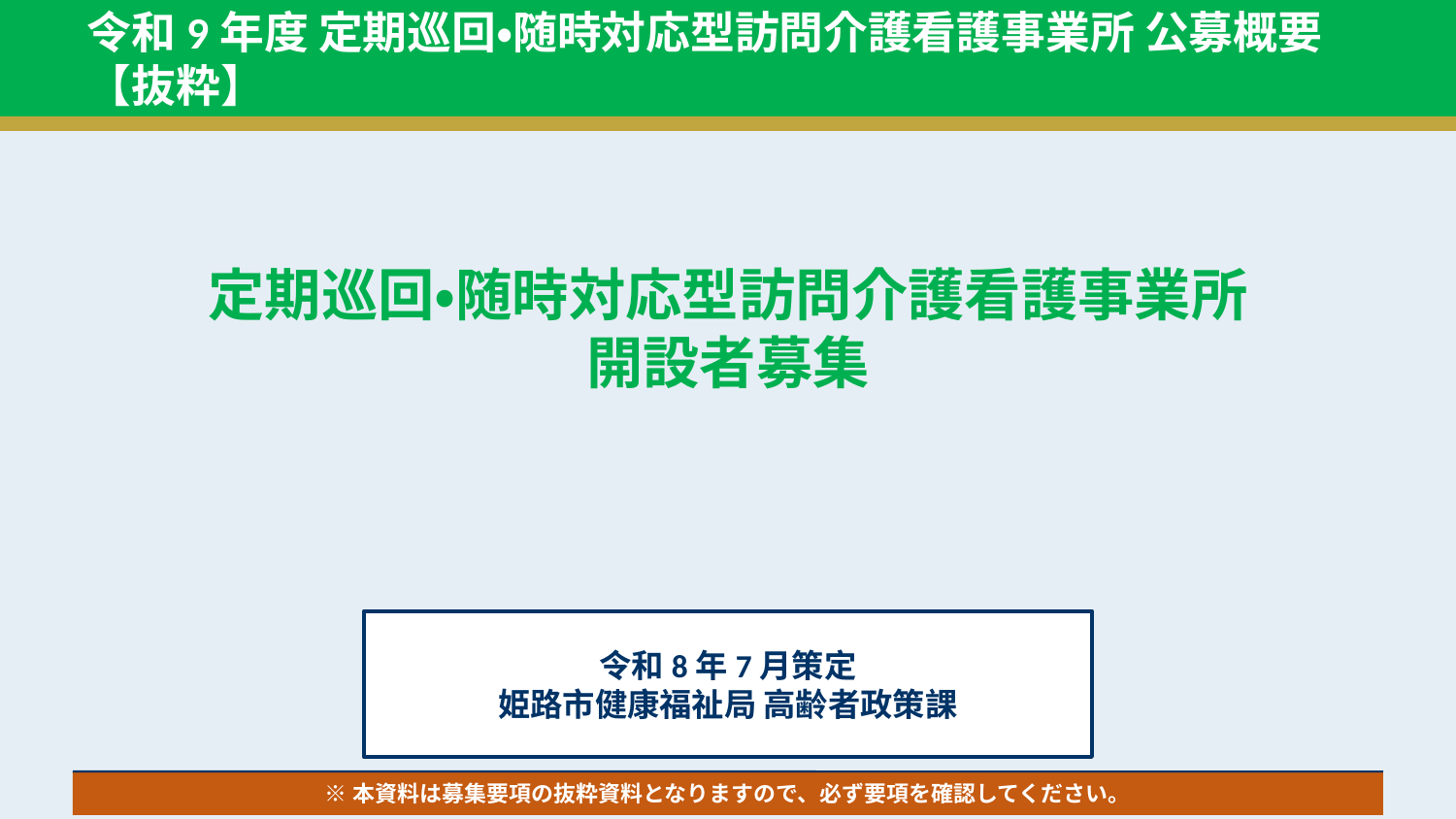

令和9年度 定期巡回・随時対応型訪問介護看護事業所 公募概要　【抜粋】

定期巡回・随時対応型訪問介護看護事業所
開設者募集

令和8年7月策定
姫路市健康福祉局 高齢者政策課

※本資料は募集要項の抜粋資料となりますので、必ず要項を確認してください。